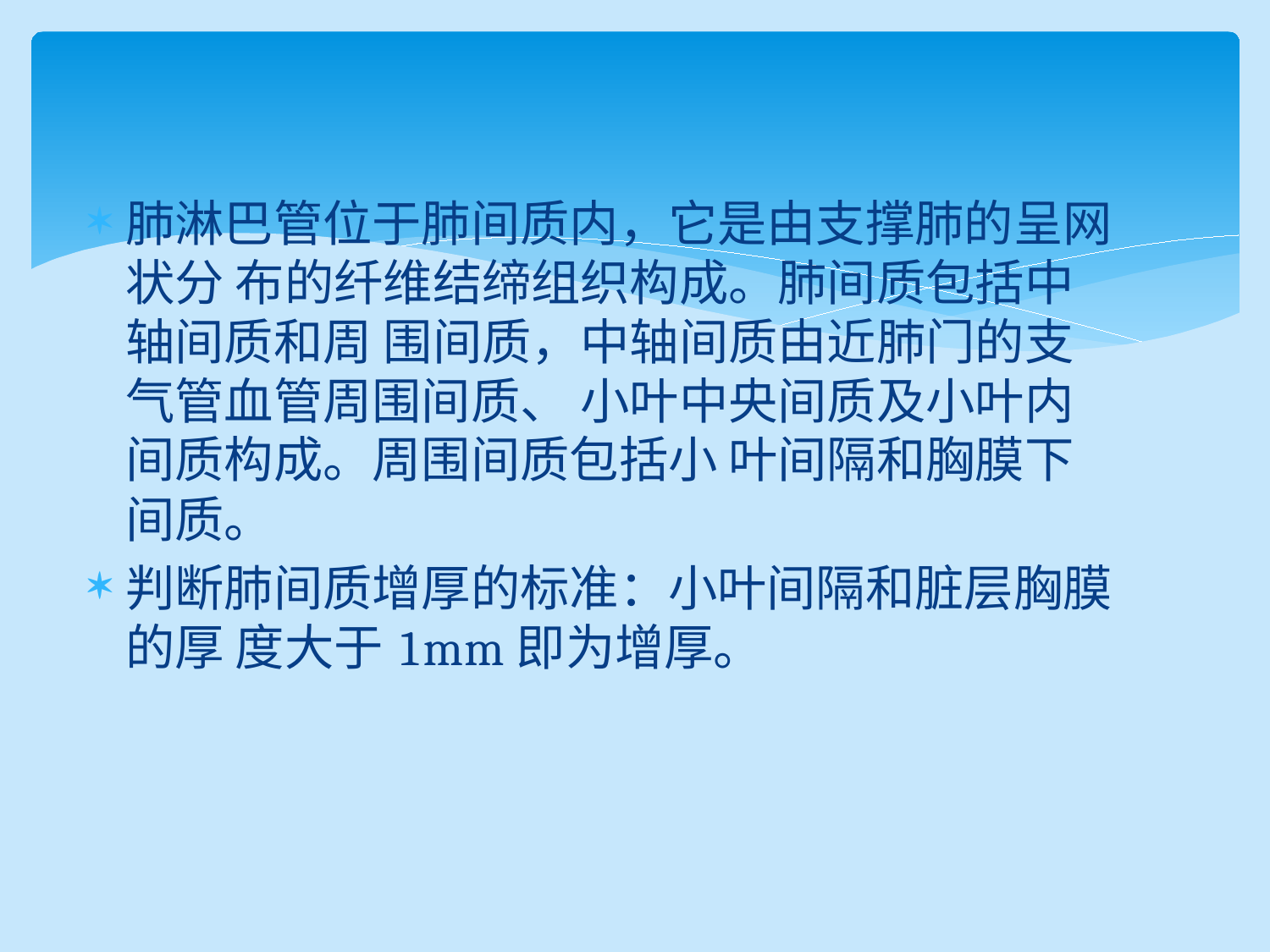

肺淋巴管位于肺间质内，它是由支撑肺的呈网状分 布的纤维结缔组织构成。肺间质包括中轴间质和周 围间质，中轴间质由近肺门的支气管血管周围间质、 小叶中央间质及小叶内间质构成。周围间质包括小 叶间隔和胸膜下间质。
判断肺间质增厚的标准：小叶间隔和脏层胸膜的厚 度大于1mm即为增厚。